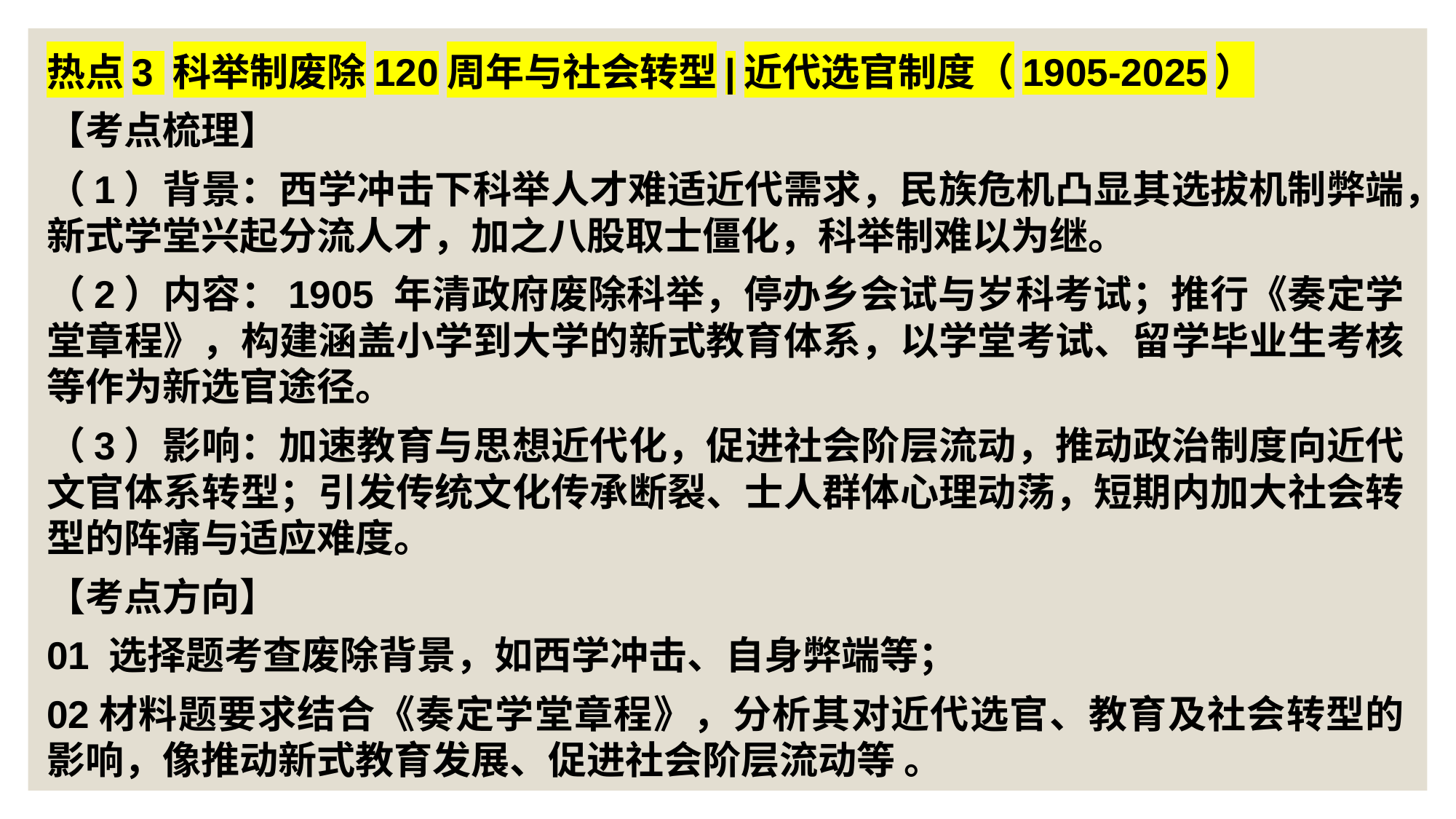

热点3 科举制废除120周年与社会转型|近代选官制度（1905-2025）
【考点梳理】
（1）背景：西学冲击下科举人才难适近代需求，民族危机凸显其选拔机制弊端，新式学堂兴起分流人才，加之八股取士僵化，科举制难以为继。
（2）内容：1905 年清政府废除科举，停办乡会试与岁科考试；推行《奏定学堂章程》，构建涵盖小学到大学的新式教育体系，以学堂考试、留学毕业生考核等作为新选官途径。
（3）影响：加速教育与思想近代化，促进社会阶层流动，推动政治制度向近代文官体系转型；引发传统文化传承断裂、士人群体心理动荡，短期内加大社会转型的阵痛与适应难度。
【考点方向】
01 选择题考查废除背景，如西学冲击、自身弊端等；
02材料题要求结合《奏定学堂章程》，分析其对近代选官、教育及社会转型的影响，像推动新式教育发展、促进社会阶层流动等 。